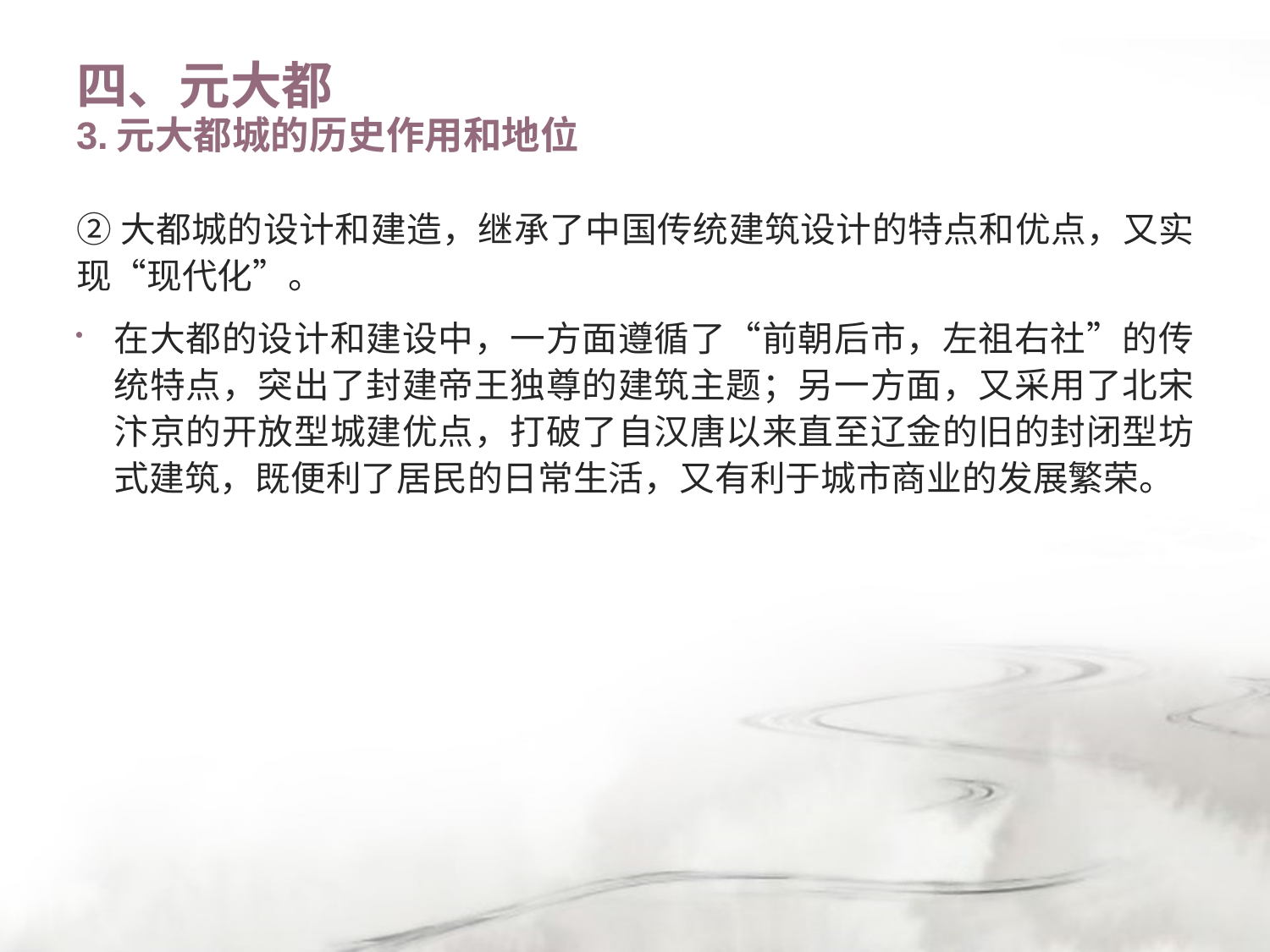

# 四、元大都 3.元大都城的历史作用和地位
②大都城的设计和建造，继承了中国传统建筑设计的特点和优点，又实现“现代化”。
在大都的设计和建设中，一方面遵循了“前朝后市，左祖右社”的传统特点，突出了封建帝王独尊的建筑主题；另一方面，又采用了北宋汴京的开放型城建优点，打破了自汉唐以来直至辽金的旧的封闭型坊式建筑，既便利了居民的日常生活，又有利于城市商业的发展繁荣。